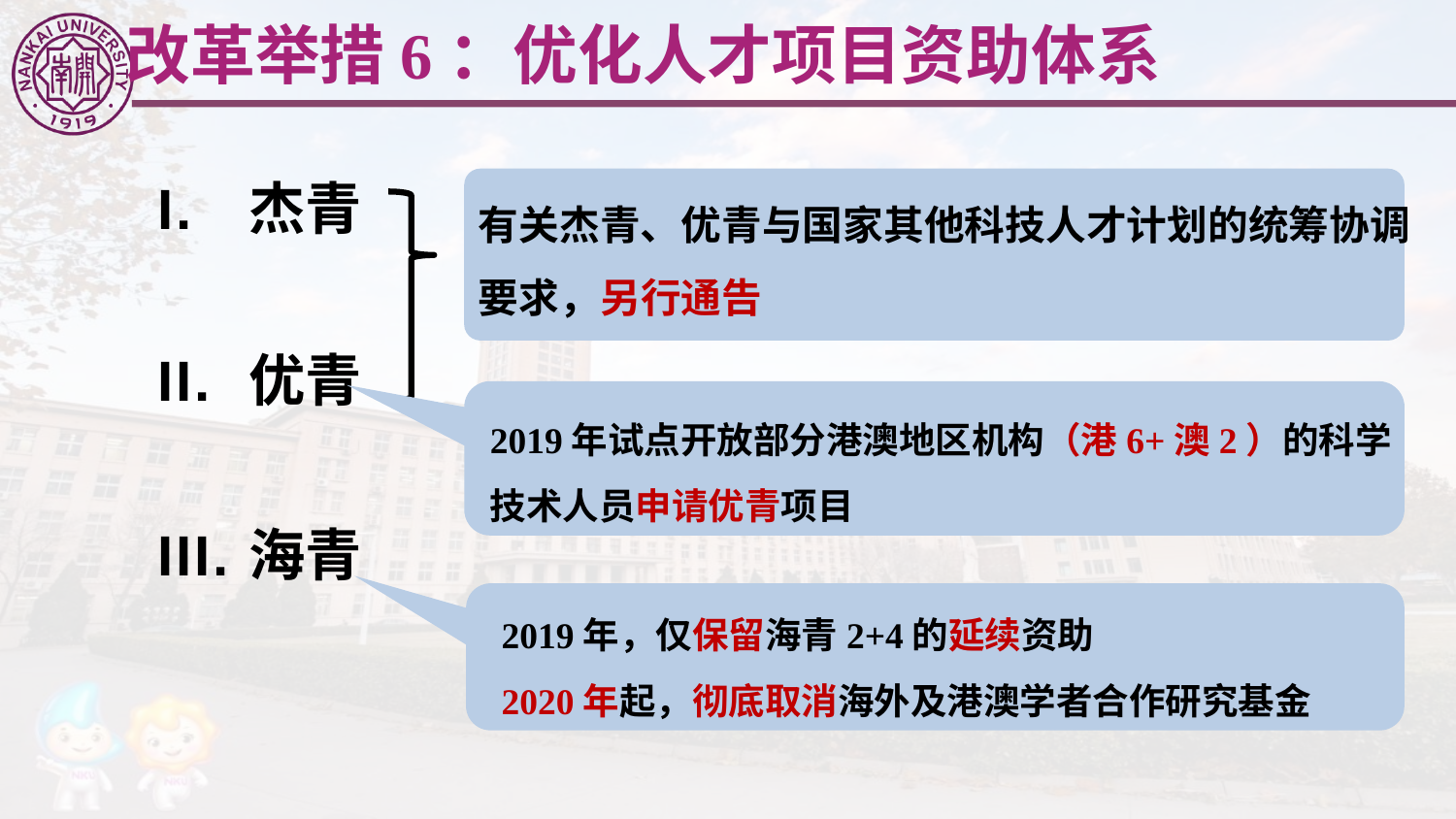

改革举措6：优化人才项目资助体系
杰青

有关杰青、优青与国家其他科技人才计划的统筹协调要求，另行通告

优青

2019年试点开放部分港澳地区机构（港6+澳2）的科学技术人员申请优青项目
海青

2019年，仅保留海青2+4的延续资助
2020年起，彻底取消海外及港澳学者合作研究基金